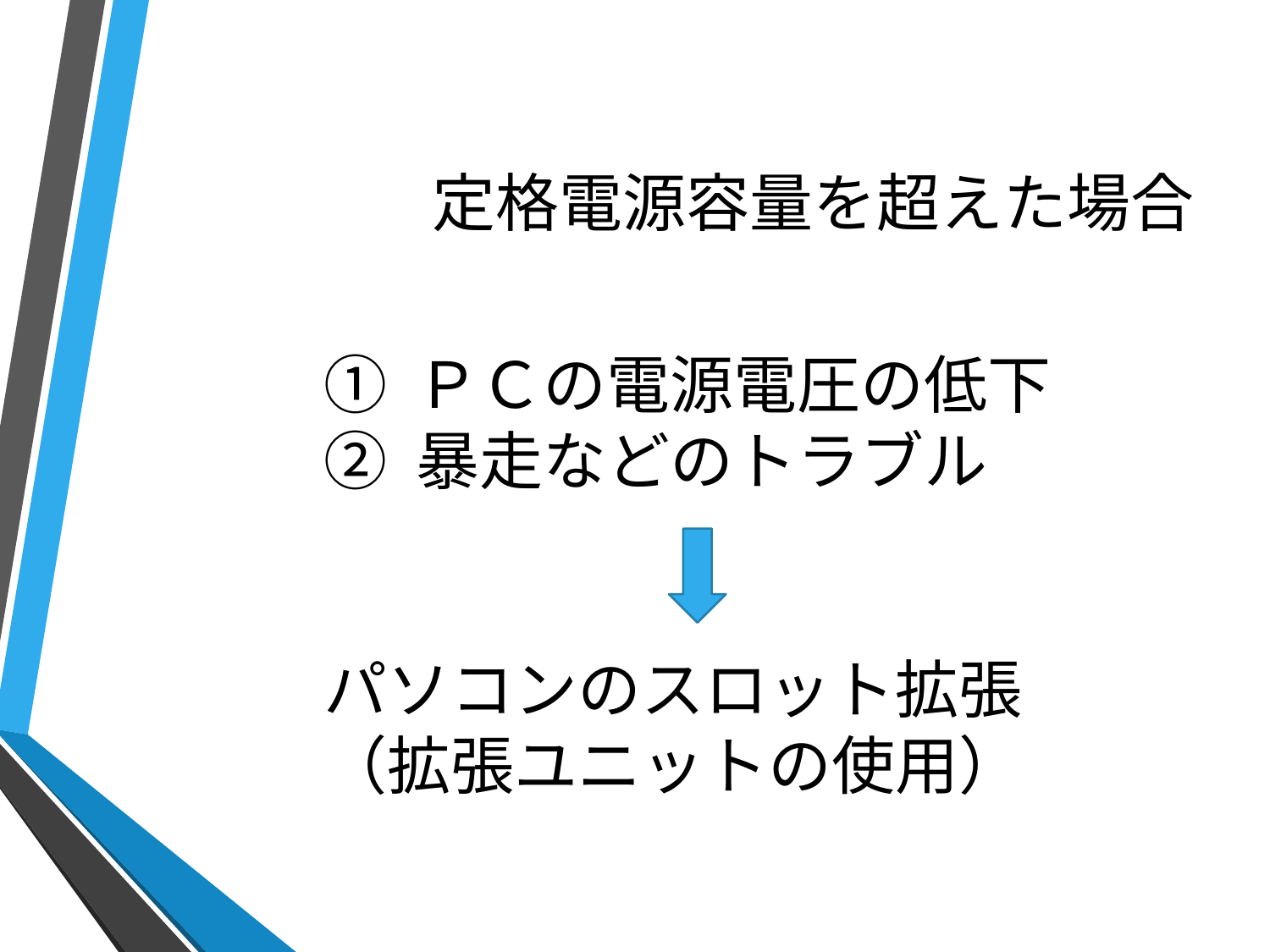

# 定格電源容量を超えた場合
① ＰＣの電源電圧の低下
② 暴走などのトラブル

パソコンのスロット拡張
（拡張ユニットの使用）